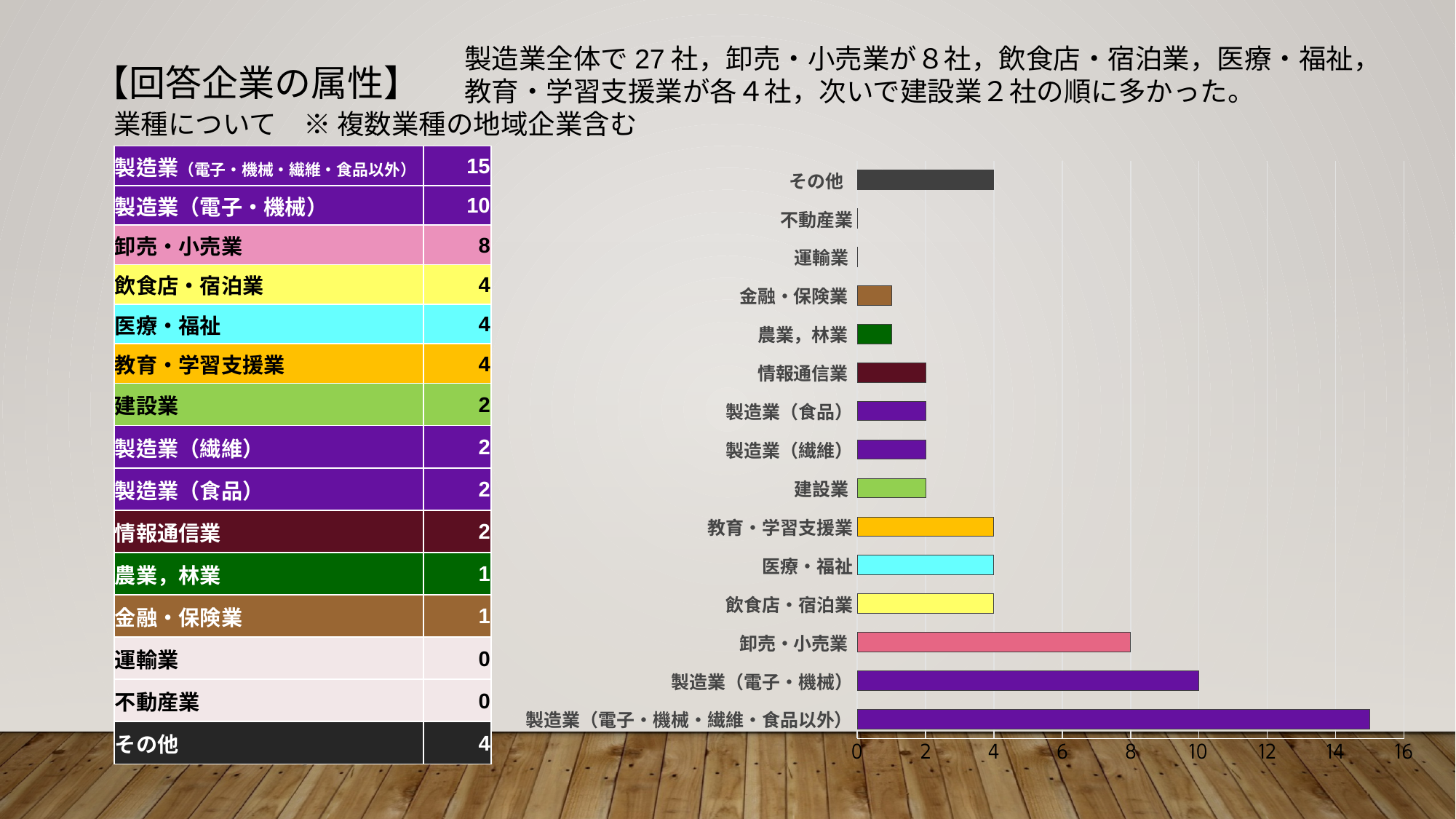

製造業全体で27社，卸売・小売業が８社，飲食店・宿泊業，医療・福祉，教育・学習支援業が各４社，次いで建設業２社の順に多かった。
【回答企業の属性】
業種について　※ 複数業種の地域企業含む

### Chart

| Category |  |
|---|---|
| 製造業（電子・機械・繊維・食品以外） | 15.0 |
| 製造業（電子・機械） | 10.0 |
| 卸売・小売業  | 8.0 |
| 飲食店・宿泊業 | 4.0 |
| 医療・福祉 | 4.0 |
| 教育・学習支援業 | 4.0 |
| 建設業  | 2.0 |
| 製造業（繊維） | 2.0 |
| 製造業（食品） | 2.0 |
| 情報通信業  | 2.0 |
| 農業，林業  | 1.0 |
| 金融・保険業  | 1.0 |
| 運輸業  | 0.0 |
| 不動産業 | 0.0 |
| その他   | 4.0 |
| 製造業（電子・機械・繊維・食品以外） | 15 |
| --- | --- |
| 製造業（電子・機械） | 10 |
| 卸売・小売業 | 8 |
| 飲食店・宿泊業 | 4 |
| 医療・福祉 | 4 |
| 教育・学習支援業 | 4 |
| 建設業 | 2 |
| 製造業（繊維） | 2 |
| 製造業（食品） | 2 |
| 情報通信業 | 2 |
| 農業，林業 | 1 |
| 金融・保険業 | 1 |
| 運輸業 | 0 |
| 不動産業 | 0 |
| その他 | 4 |